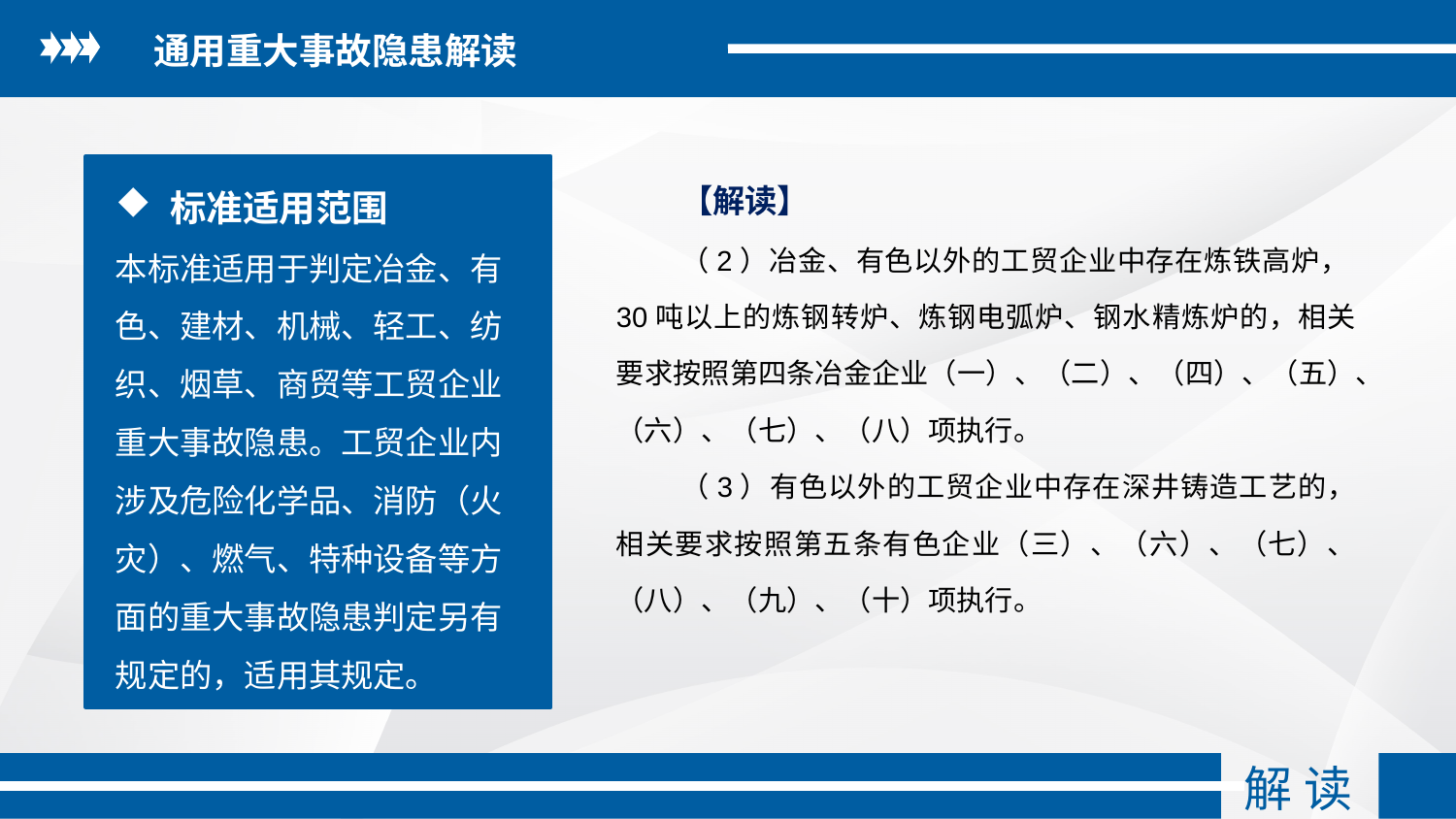

通用重大事故隐患解读

标准适用范围
本标准适用于判定冶金、有色、建材、机械、轻工、纺织、烟草、商贸等工贸企业重大事故隐患。工贸企业内涉及危险化学品、消防（火灾）、燃气、特种设备等方面的重大事故隐患判定另有规定的，适用其规定。
【解读】
（2）冶金、有色以外的工贸企业中存在炼铁高炉，30吨以上的炼钢转炉、炼钢电弧炉、钢水精炼炉的，相关要求按照第四条冶金企业（一）、（二）、（四）、（五）、（六）、（七）、（八）项执行。
（3）有色以外的工贸企业中存在深井铸造工艺的，相关要求按照第五条有色企业（三）、（六）、（七）、（八）、（九）、（十）项执行。